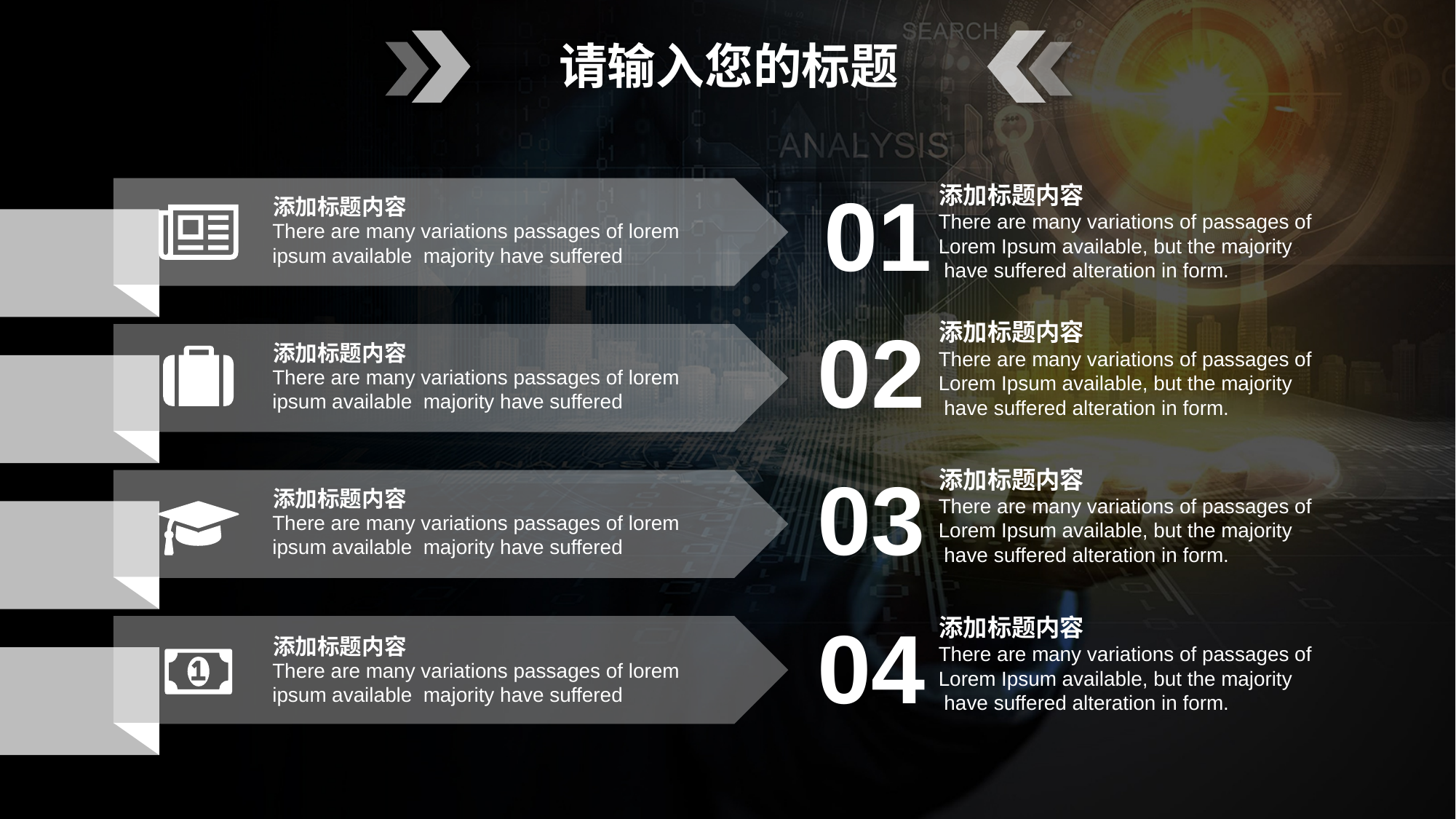

请输入您的标题

01

添加标题内容
There are many variations of passages of Lorem Ipsum available, but the majority
 have suffered alteration in form.
添加标题内容
There are many variations passages of lorem ipsum available  majority have suffered

02
添加标题内容
There are many variations of passages of Lorem Ipsum available, but the majority
 have suffered alteration in form.

添加标题内容
There are many variations passages of lorem ipsum available  majority have suffered

03
添加标题内容
There are many variations of passages of Lorem Ipsum available, but the majority
 have suffered alteration in form.

添加标题内容
There are many variations passages of lorem ipsum available  majority have suffered

04
添加标题内容
There are many variations of passages of Lorem Ipsum available, but the majority
 have suffered alteration in form.

添加标题内容
There are many variations passages of lorem ipsum available  majority have suffered